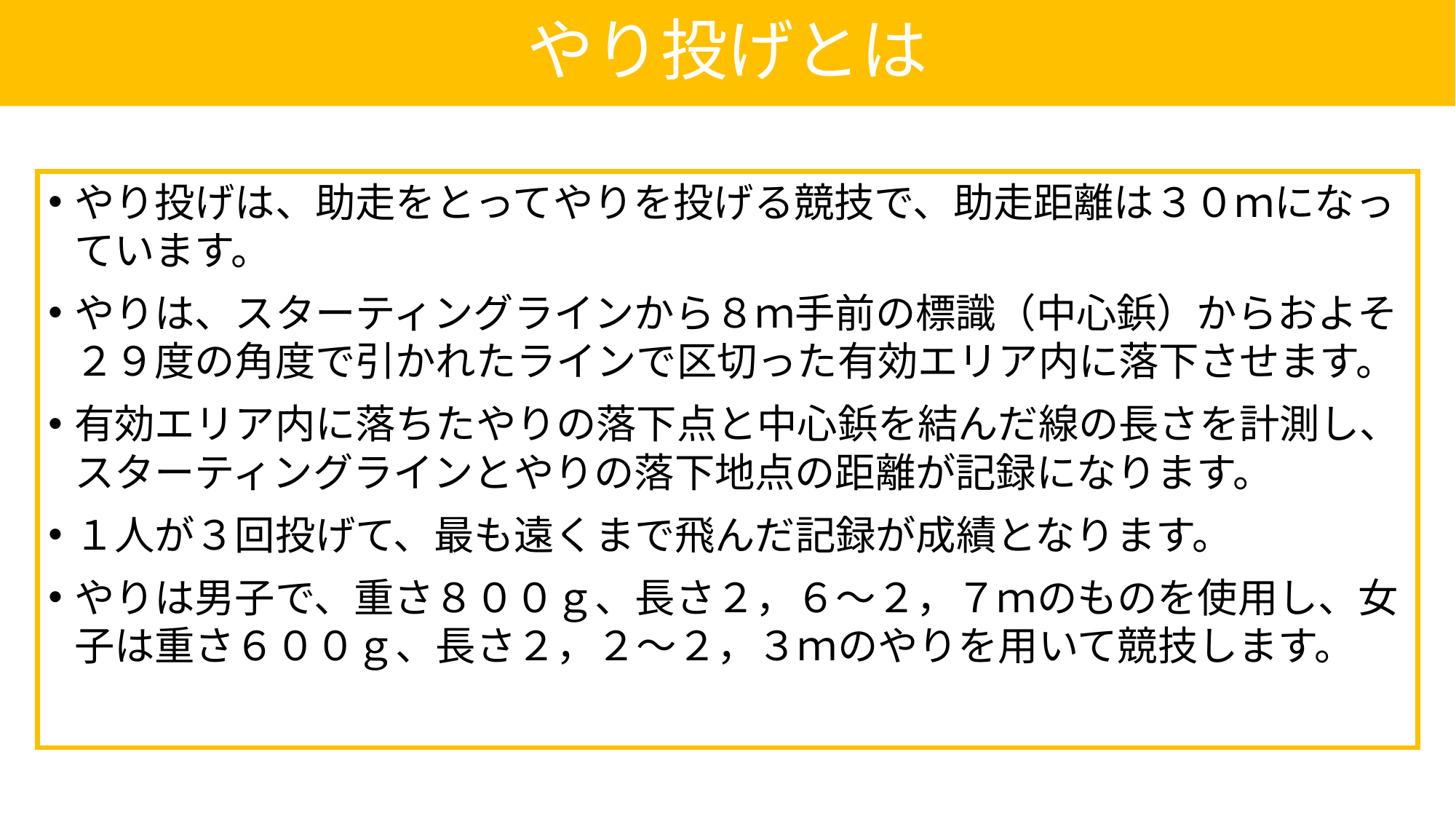

# やり投げとは
やり投げは、助走をとってやりを投げる競技で、助走距離は３０ｍになっています。
やりは、スターティングラインから８ｍ手前の標識（中心鋲）からおよそ２９度の角度で引かれたラインで区切った有効エリア内に落下させます。
有効エリア内に落ちたやりの落下点と中心鋲を結んだ線の長さを計測し、スターティングラインとやりの落下地点の距離が記録になります。
１人が３回投げて、最も遠くまで飛んだ記録が成績となります。
やりは男子で、重さ８００ｇ、長さ２，６～２，７ｍのものを使用し、女子は重さ６００ｇ、長さ２，２～２，３ｍのやりを用いて競技します。